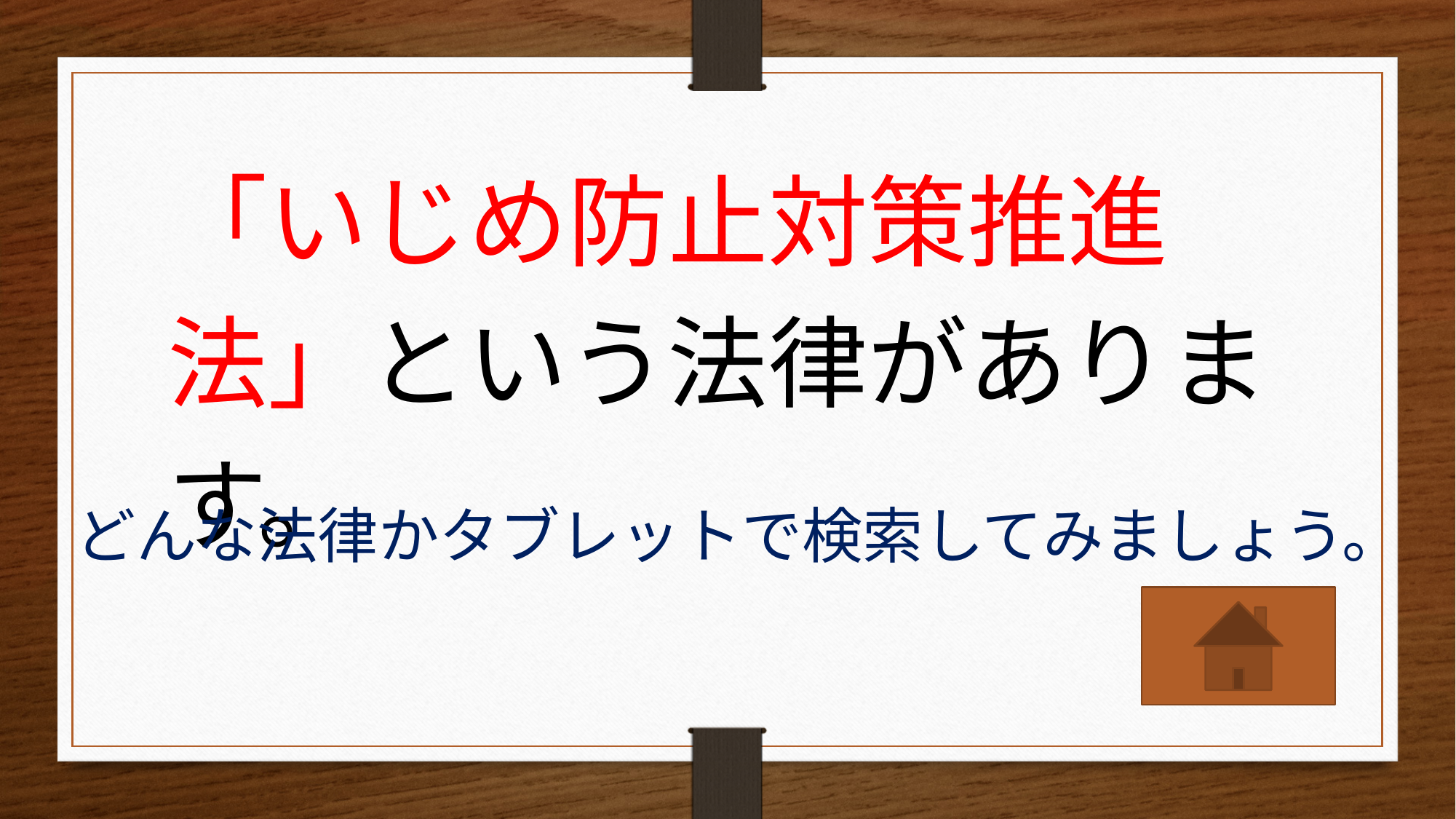

「いじめ防止対策推進法」という法律があります。
どんな法律かタブレットで検索してみましょう。